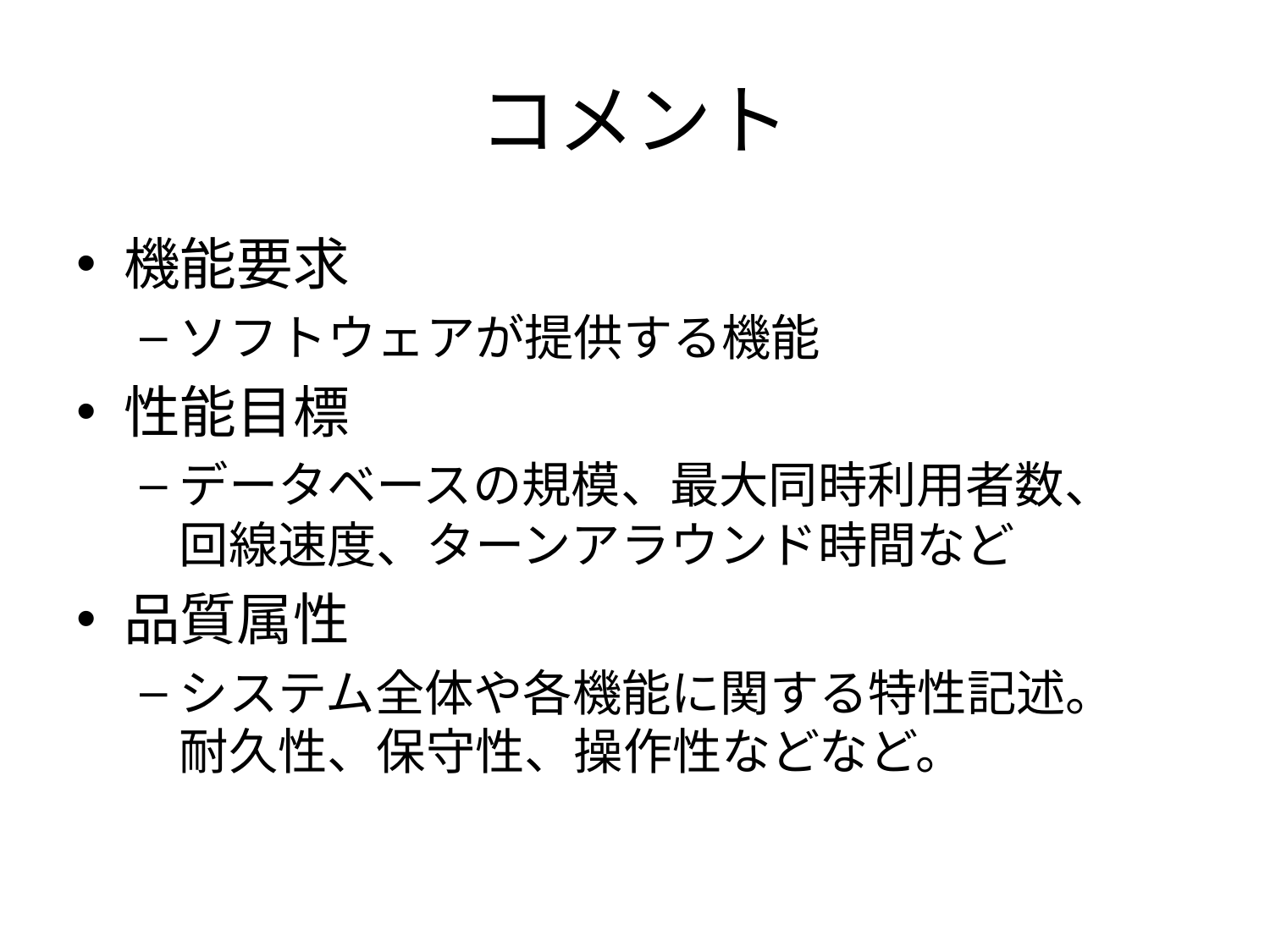

# コメント
機能要求
ソフトウェアが提供する機能
性能目標
データベースの規模、最大同時利用者数、
回線速度、ターンアラウンド時間など
品質属性
システム全体や各機能に関する特性記述。
耐久性、保守性、操作性などなど。